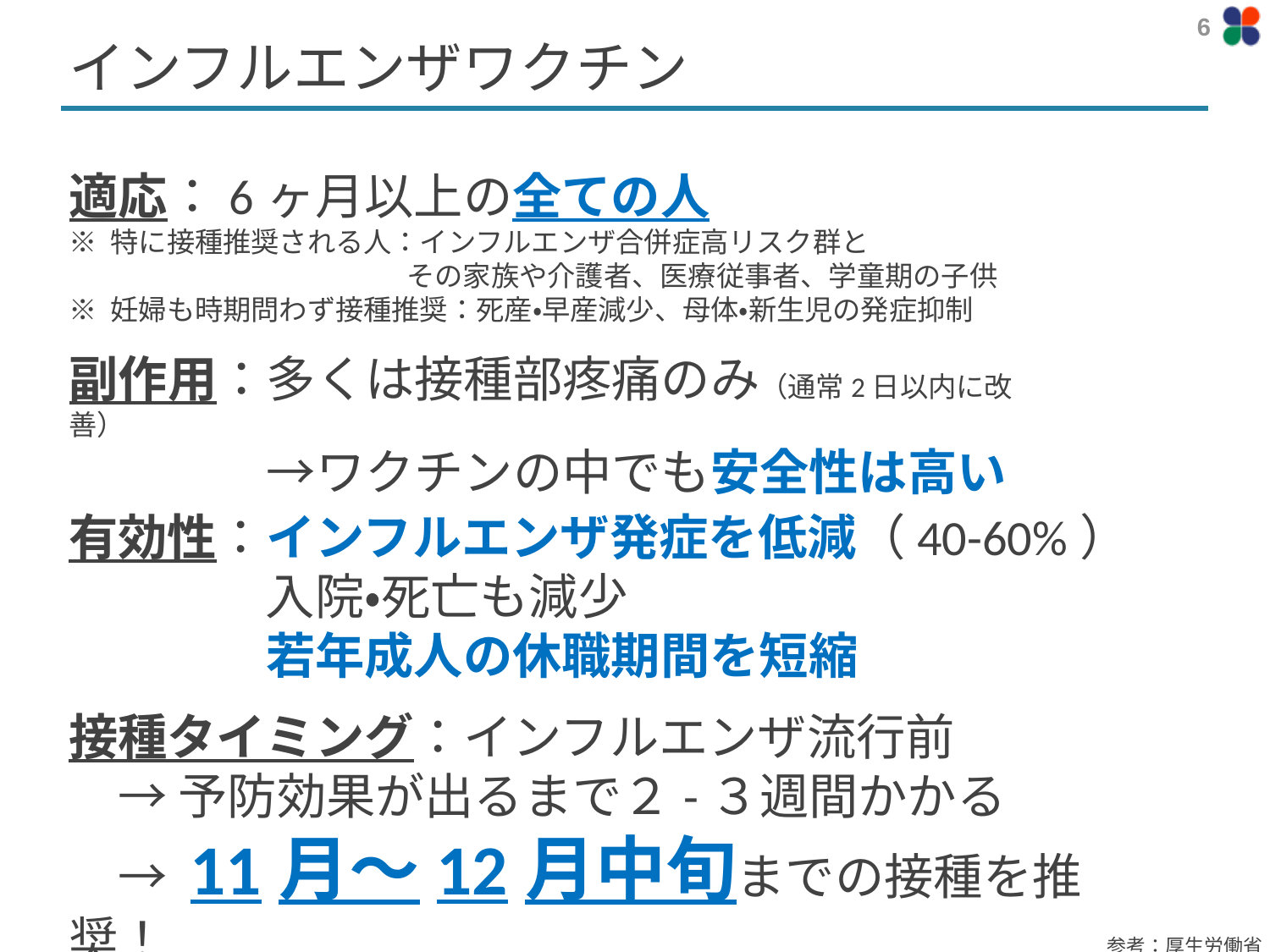

# インフルエンザワクチン
6
適応：6ヶ月以上の全ての人
※ 特に接種推奨される人：インフルエンザ合併症高リスク群と
　　　　　　　　　　　　その家族や介護者、医療従事者、学童期の子供
※ 妊婦も時期問わず接種推奨：死産・早産減少、母体・新生児の発症抑制

副作用：多くは接種部疼痛のみ（通常2日以内に改善）
　　　　→ワクチンの中でも安全性は高い
有効性：インフルエンザ発症を低減（40-60%）
　　　　入院・死亡も減少
　　　　若年成人の休職期間を短縮

接種タイミング：インフルエンザ流行前
　→ 予防効果が出るまで２-３週間かかる
　→ 11月〜12月中旬までの接種を推奨！
　　　　　　　　　　　　　　　　　※ 免疫の持続期間は６-８ヶ月
参考：厚生労働省